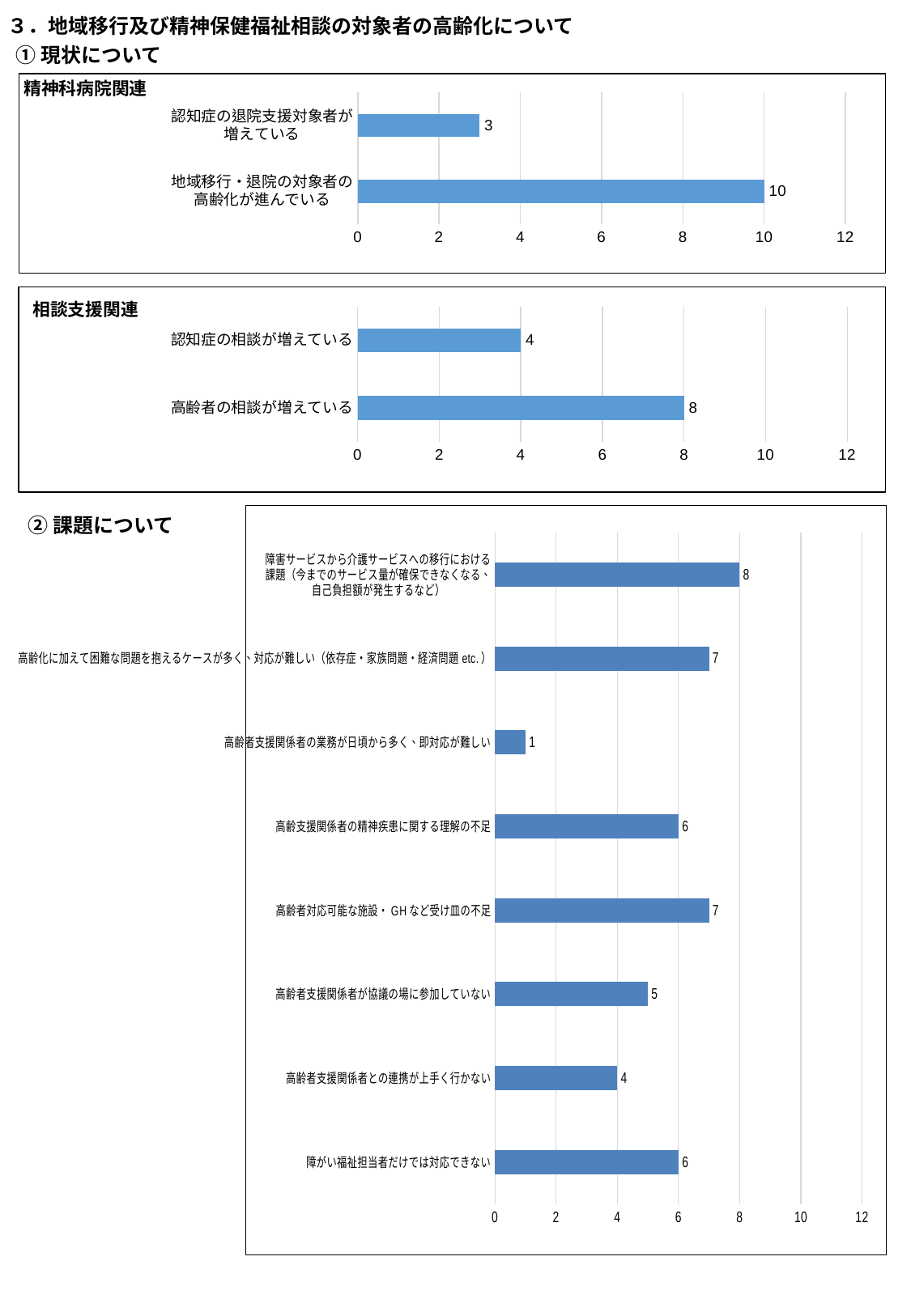

３．地域移行及び精神保健福祉相談の対象者の高齢化について
➀現状について
精神科病院関連

### Chart

| Category |  |
|---|---|
| 地域移行・退院の対象者の
高齢化が進んでいる | 10.0 |
| 認知症の退院支援対象者が
増えている | 3.0 |

### Chart

| Category |  |
|---|---|
| 高齢者の相談が増えている | 8.0 |
| 認知症の相談が増えている | 4.0 |

### Chart

| Category |  |
|---|---|
| 障がい福祉担当者だけでは対応できない | 6.0 |
| 高齢者支援関係者との連携が上手く行かない | 4.0 |
| 高齢者支援関係者が協議の場に参加していない | 5.0 |
| 高齢者対応可能な施設・GHなど受け皿の不足 | 7.0 |
| 高齢支援関係者の精神疾患に関する理解の不足 | 6.0 |
| 高齢者支援関係者の業務が日頃から多く、即対応が難しい | 1.0 |
| 高齢化に加えて困難な問題を抱えるケースが多く、対応が難しい（依存症・家族問題・経済問題etc.） | 7.0 |
| 障害サービスから介護サービスへの移行における
課題（今までのサービス量が確保できなくなる、
自己負担額が発生するなど） | 8.0 |
②課題について